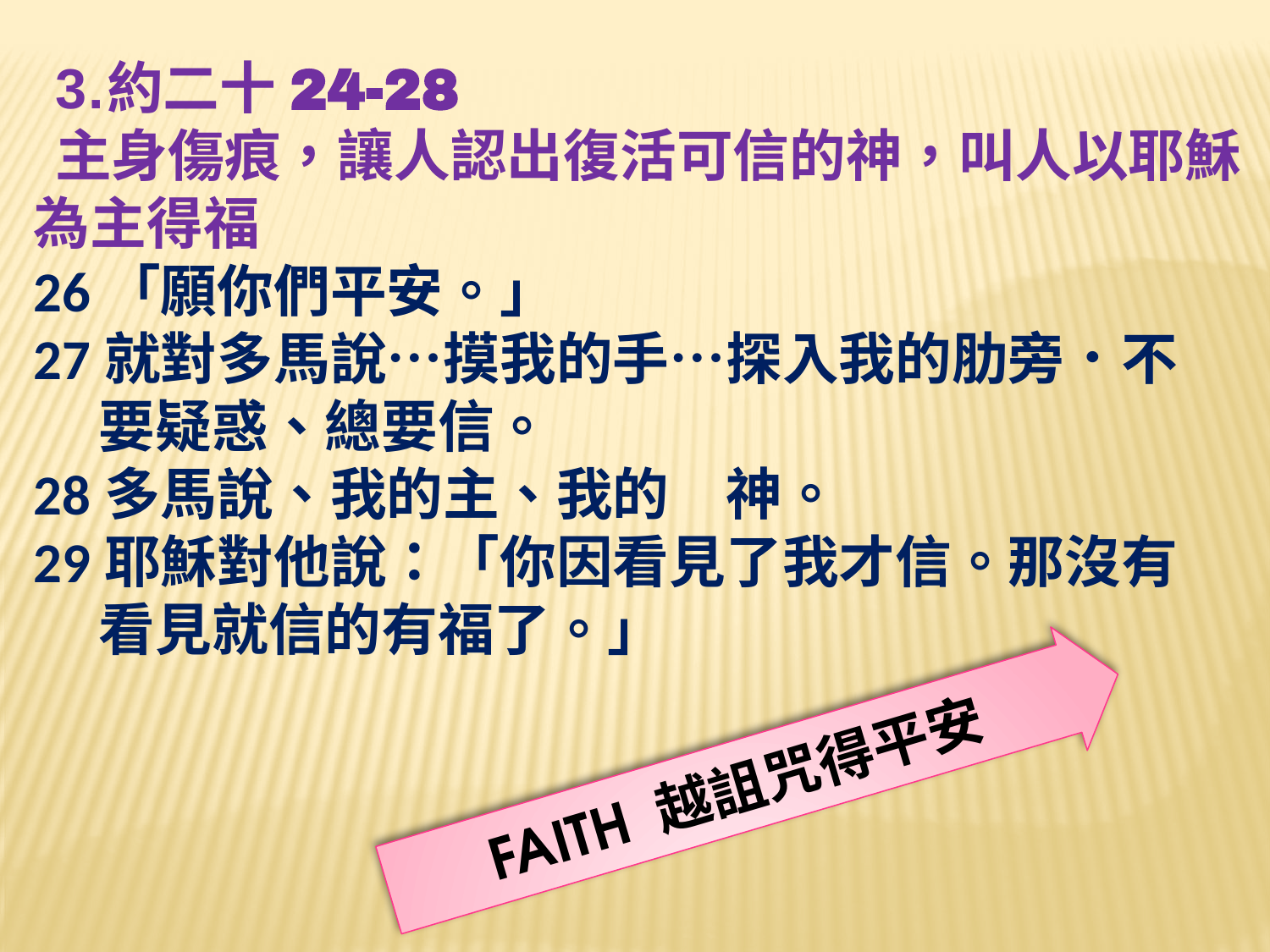

約二十24-28
主身傷痕，讓人認出復活可信的神，叫人以耶穌為主得福
26「願你們平安。」
27就對多馬說…摸我的手…探入我的肋旁．不
    要疑惑、總要信。
28多馬說、我的主、我的　神。
29耶穌對他說：「你因看見了我才信。那沒有
    看見就信的有福了。」

FAITH 越詛咒得平安